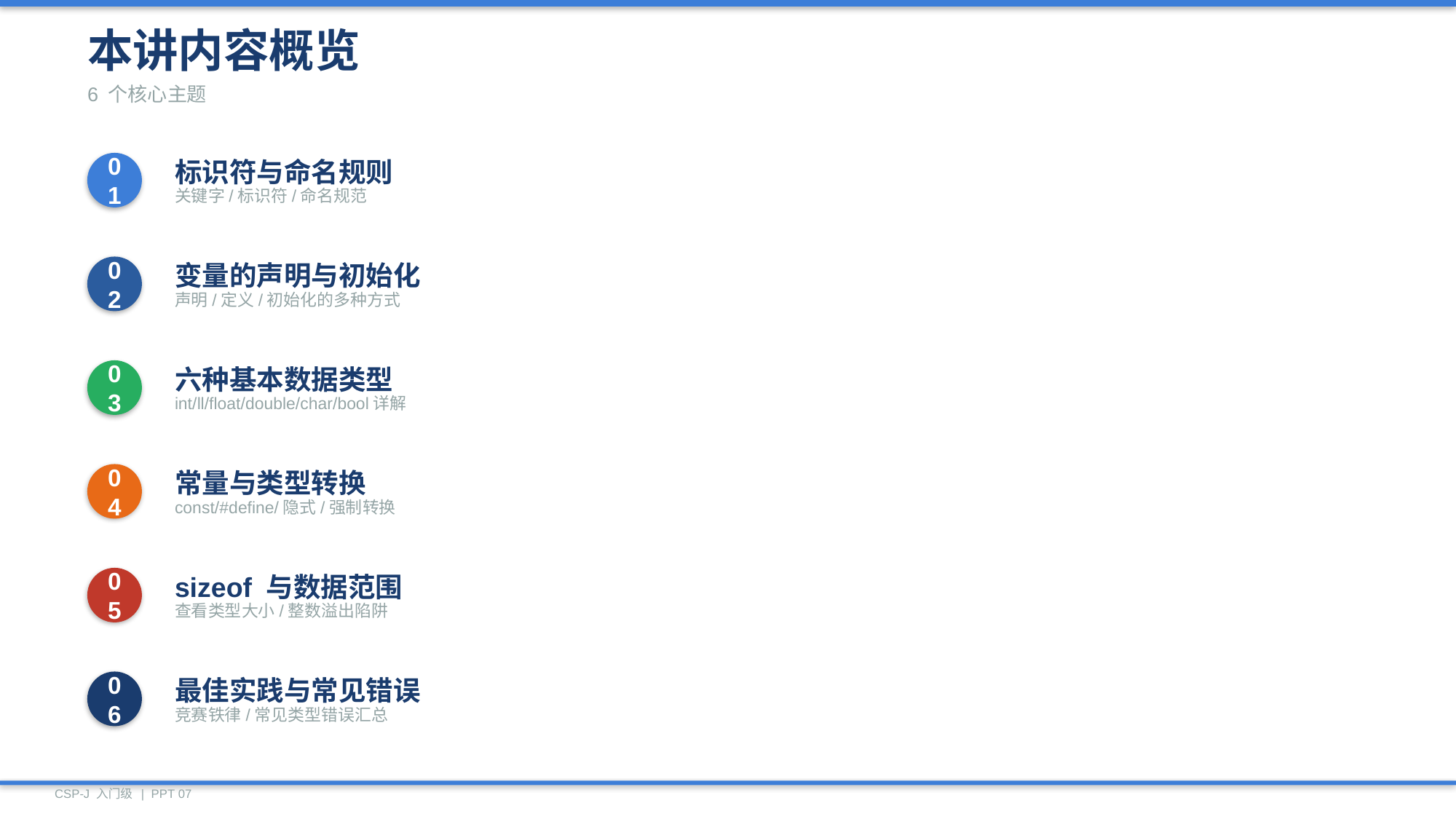

本讲内容概览
6 个核心主题
01
标识符与命名规则
关键字/标识符/命名规范
02
变量的声明与初始化
声明/定义/初始化的多种方式
03
六种基本数据类型
int/ll/float/double/char/bool详解
04
常量与类型转换
const/#define/隐式/强制转换
05
sizeof 与数据范围
查看类型大小/整数溢出陷阱
06
最佳实践与常见错误
竞赛铁律/常见类型错误汇总

CSP-J 入门级  |  PPT 07